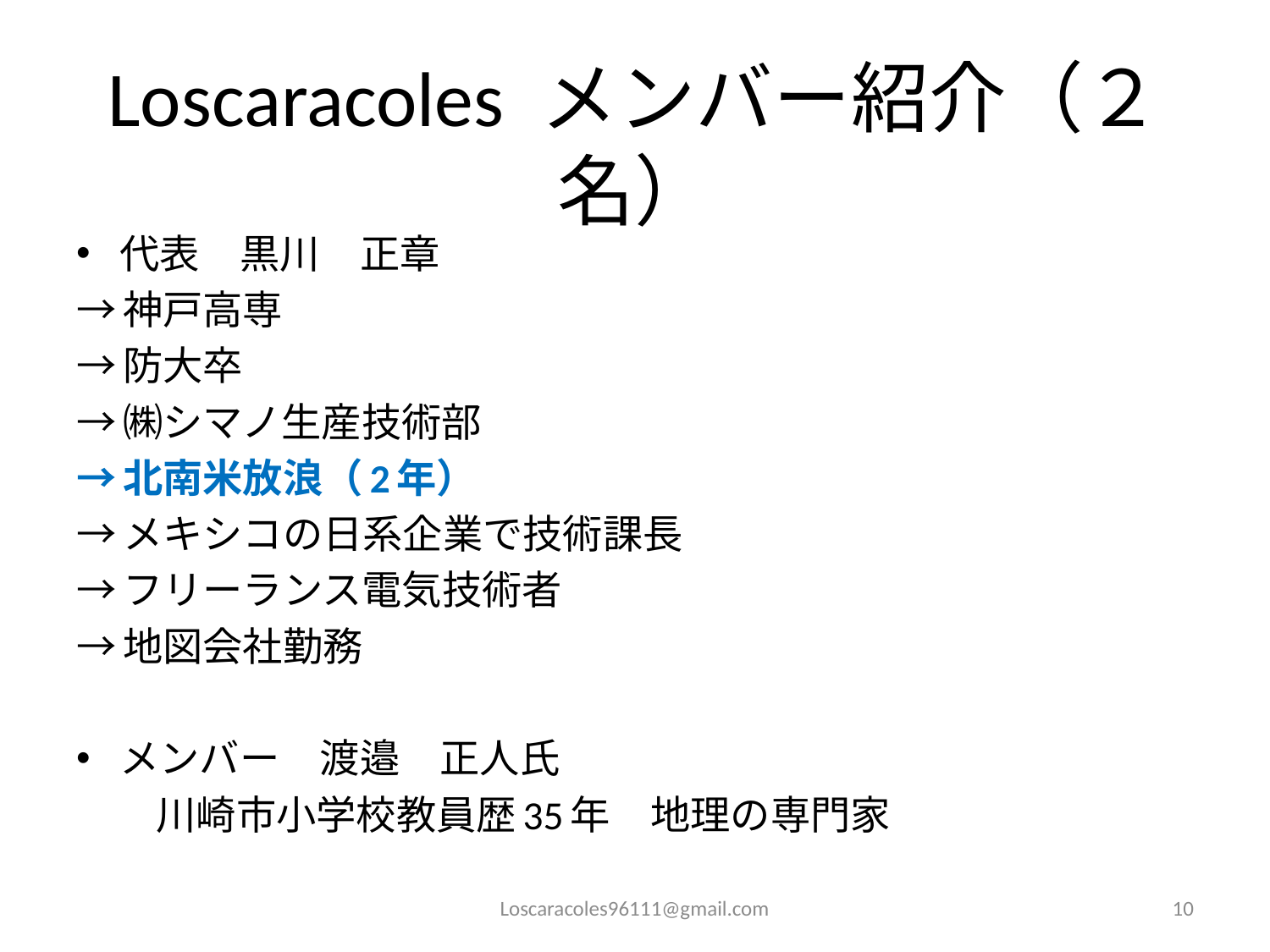

# Loscaracoles メンバー紹介（２名）
代表　黒川　正章
→神戸高専
→防大卒
→㈱シマノ生産技術部
→北南米放浪（2年）
→メキシコの日系企業で技術課長
→フリーランス電気技術者
→地図会社勤務

メンバー　渡邉　正人氏
　　川崎市小学校教員歴35年　地理の専門家
Loscaracoles96111@gmail.com
10